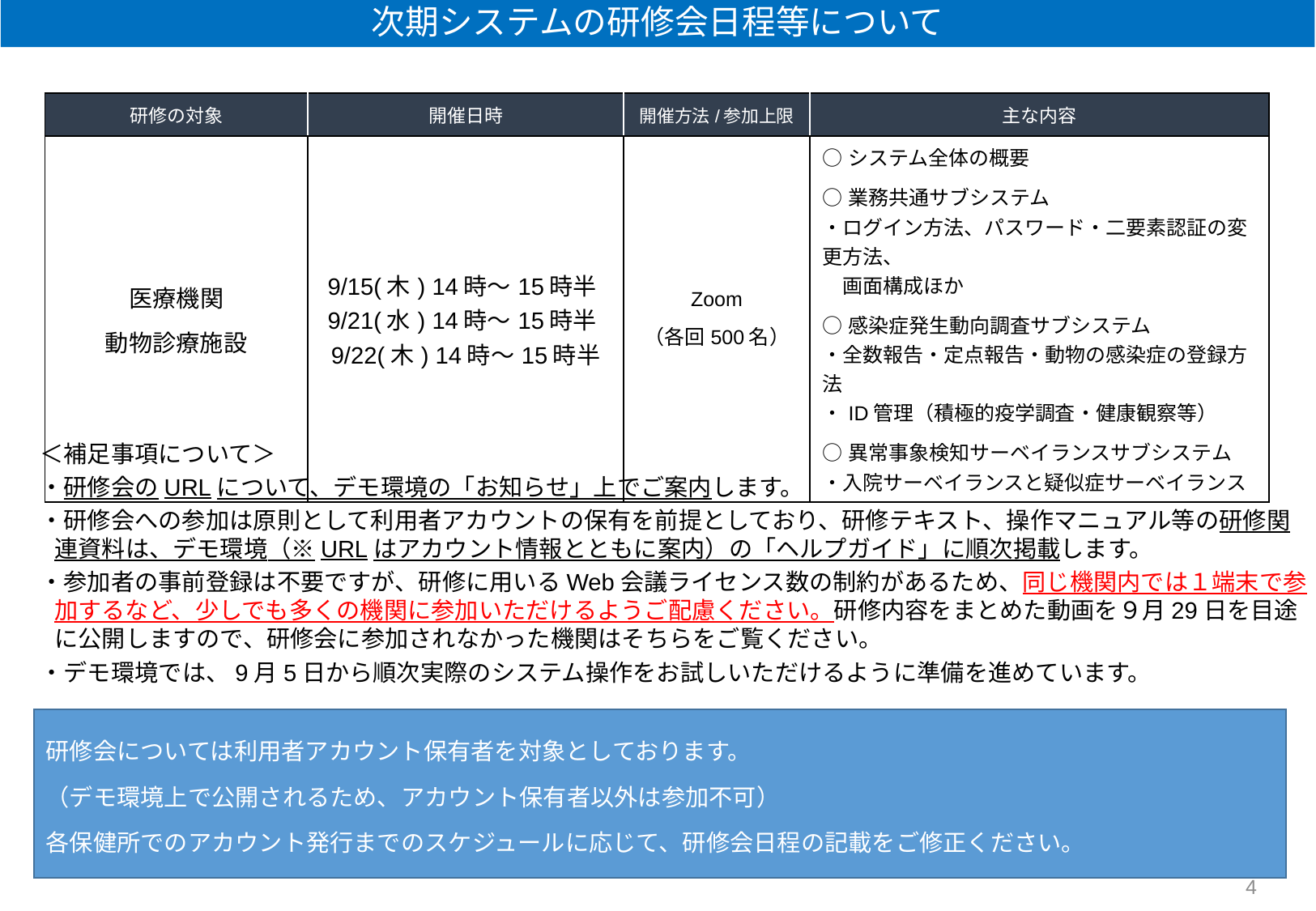

# 次期システムの研修会日程等について
| 研修の対象 | 開催日時 | 開催方法/参加上限 | 主な内容 |
| --- | --- | --- | --- |
| 医療機関 動物診療施設 | 9/15(木) 14時～15時半9/21(水) 14時～15時半9/22(木) 14時～15時半 | Zoom （各回500名） | ○システム全体の概要 ○業務共通サブシステム ・ログイン方法、パスワード・二要素認証の変更方法、 　画面構成ほか ○感染症発生動向調査サブシステム ・全数報告・定点報告・動物の感染症の登録方法 ・ID管理（積極的疫学調査・健康観察等） ○異常事象検知サーベイランスサブシステム ・入院サーベイランスと疑似症サーベイランス |
＜補足事項について＞
・研修会のURLについて、デモ環境の「お知らせ」上でご案内します。
・研修会への参加は原則として利用者アカウントの保有を前提としており、研修テキスト、操作マニュアル等の研修関連資料は、デモ環境（※URLはアカウント情報とともに案内）の「ヘルプガイド」に順次掲載します。
・参加者の事前登録は不要ですが、研修に用いるWeb会議ライセンス数の制約があるため、同じ機関内では１端末で参加するなど、少しでも多くの機関に参加いただけるようご配慮ください。研修内容をまとめた動画を９月29日を目途に公開しますので、研修会に参加されなかった機関はそちらをご覧ください。
・デモ環境では、9月5日から順次実際のシステム操作をお試しいただけるように準備を進めています。
研修会については利用者アカウント保有者を対象としております。
（デモ環境上で公開されるため、アカウント保有者以外は参加不可）
各保健所でのアカウント発行までのスケジュールに応じて、研修会日程の記載をご修正ください。
4